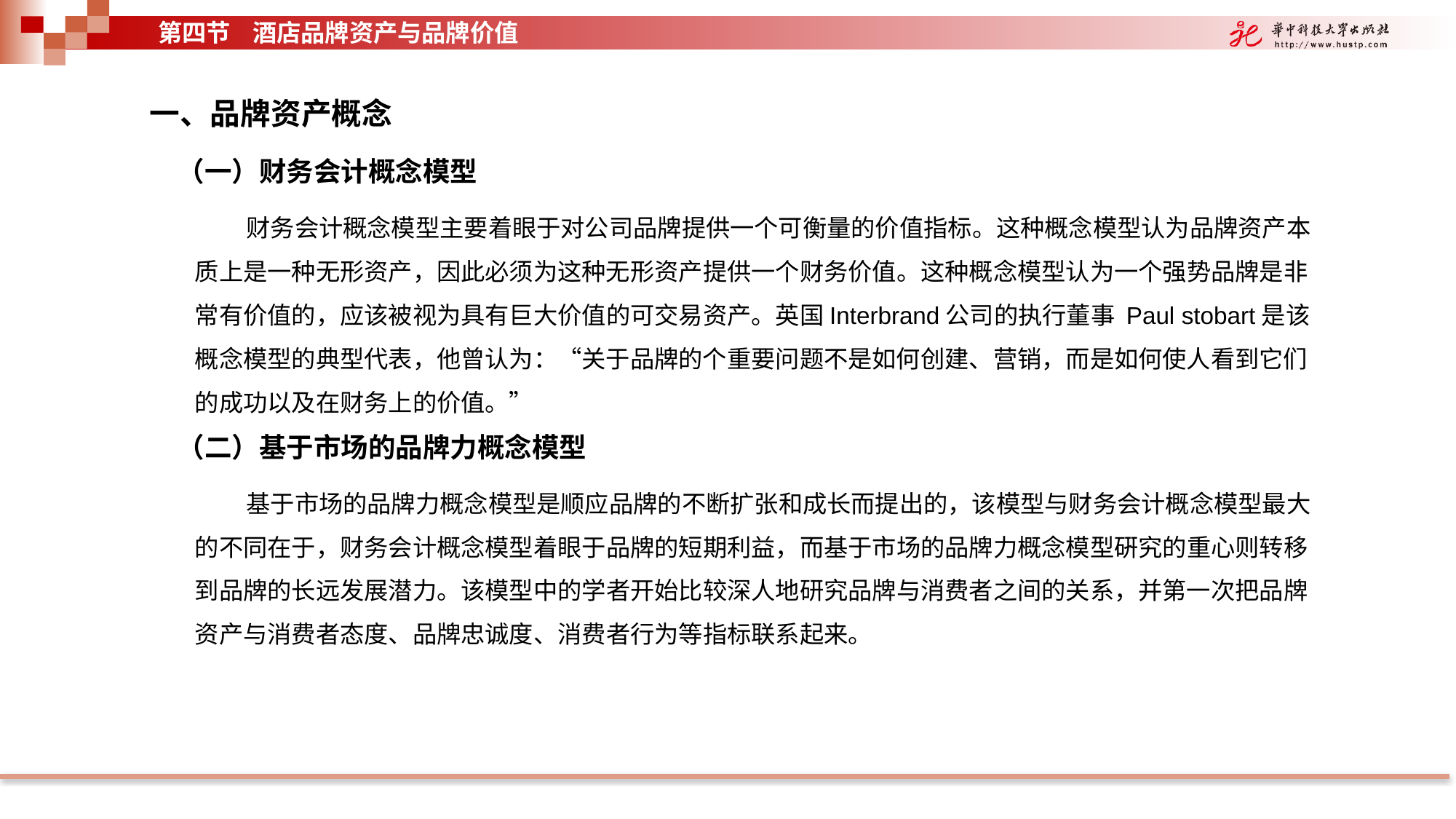

第四节    酒店品牌资产与品牌价值
一、品牌资产概念
（一）财务会计概念模型
财务会计穊念模型主要着眼于对公司品牌提供一个可衡量的价值指标。这种概念模型认为品牌资产本质上是一种无形资产，因此必须为这种无形资产提供一个财务价值。这种概念模型认为一个强势品牌是非常有价值的，应该被视为具有巨大价值的可交易资产。英国Interbrand公司的执行董事 Paul stobart是该概念模型的典型代表，他曾认为：“关于品牌的个重要问题不是如何创建、营销，而是如何使人看到它们的成功以及在财务上的价值。”
（二）基于市场的品牌力概念模型
基于市场的品牌力概念模型是顺应品牌的不断扩张和成长而提出的，该模型与财务会计概念模型最大的不同在于，财务会计概念模型着眼于品牌的短期利益，而基于市场的品牌力概念模型硏究的重心则转移到品牌的长远发展潜力。该模型中的学者开始比较深人地研究品牌与消费者之间的关系，并第一次把品牌资产与消费者态度、品牌忠诚度、消费者行为等指标联系起来。